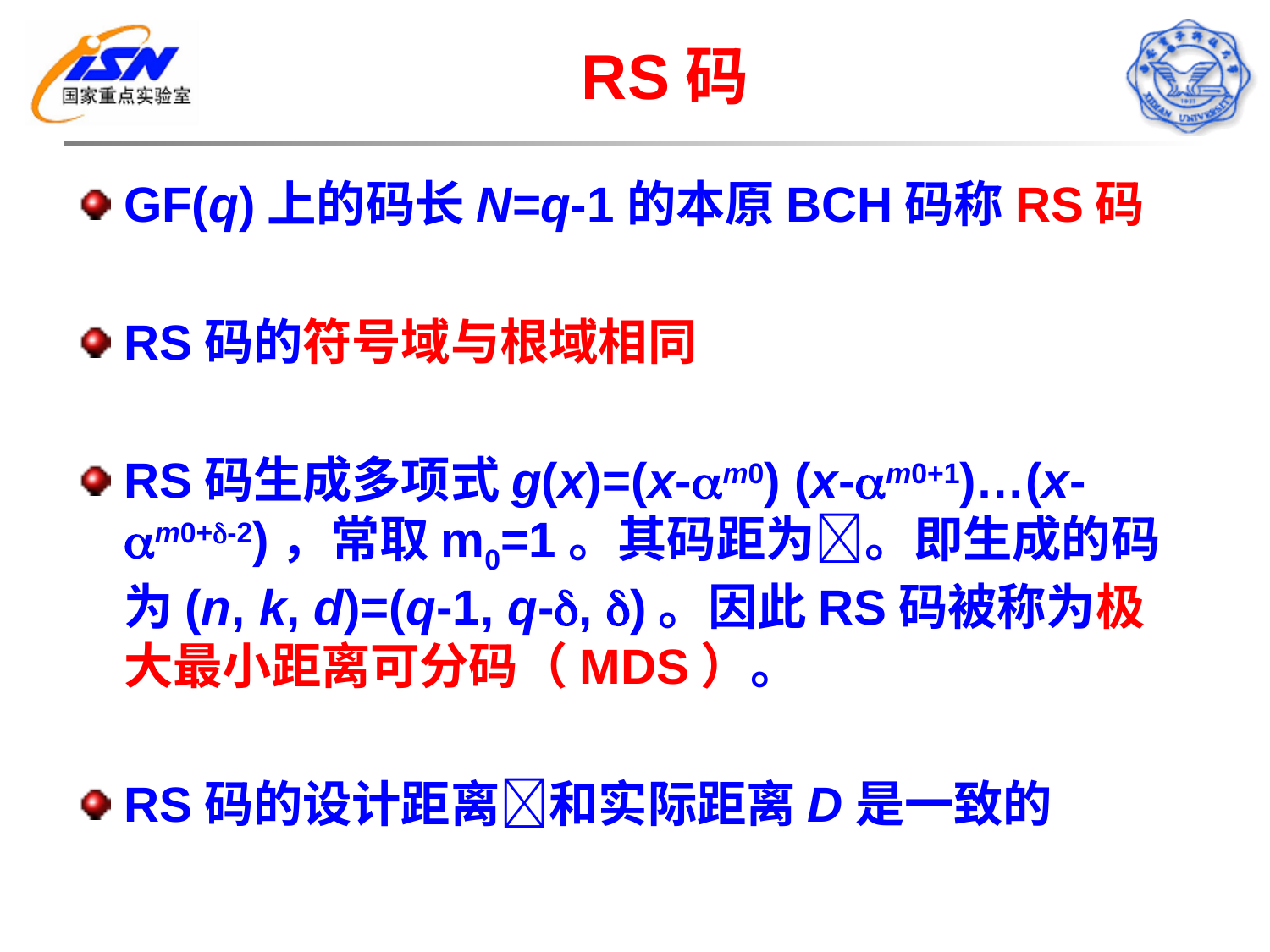

# RS码
GF(q)上的码长N=q-1的本原BCH码称RS码

RS码的符号域与根域相同

RS码生成多项式g(x)=(x-αm0) (x-αm0+1)…(x-αm0+δ-2)，常取m0=1。其码距为δ。即生成的码为(n, k, d)=(q-1, q-δ, δ)。因此RS码被称为极大最小距离可分码（MDS）。

RS码的设计距离δ和实际距离D是一致的